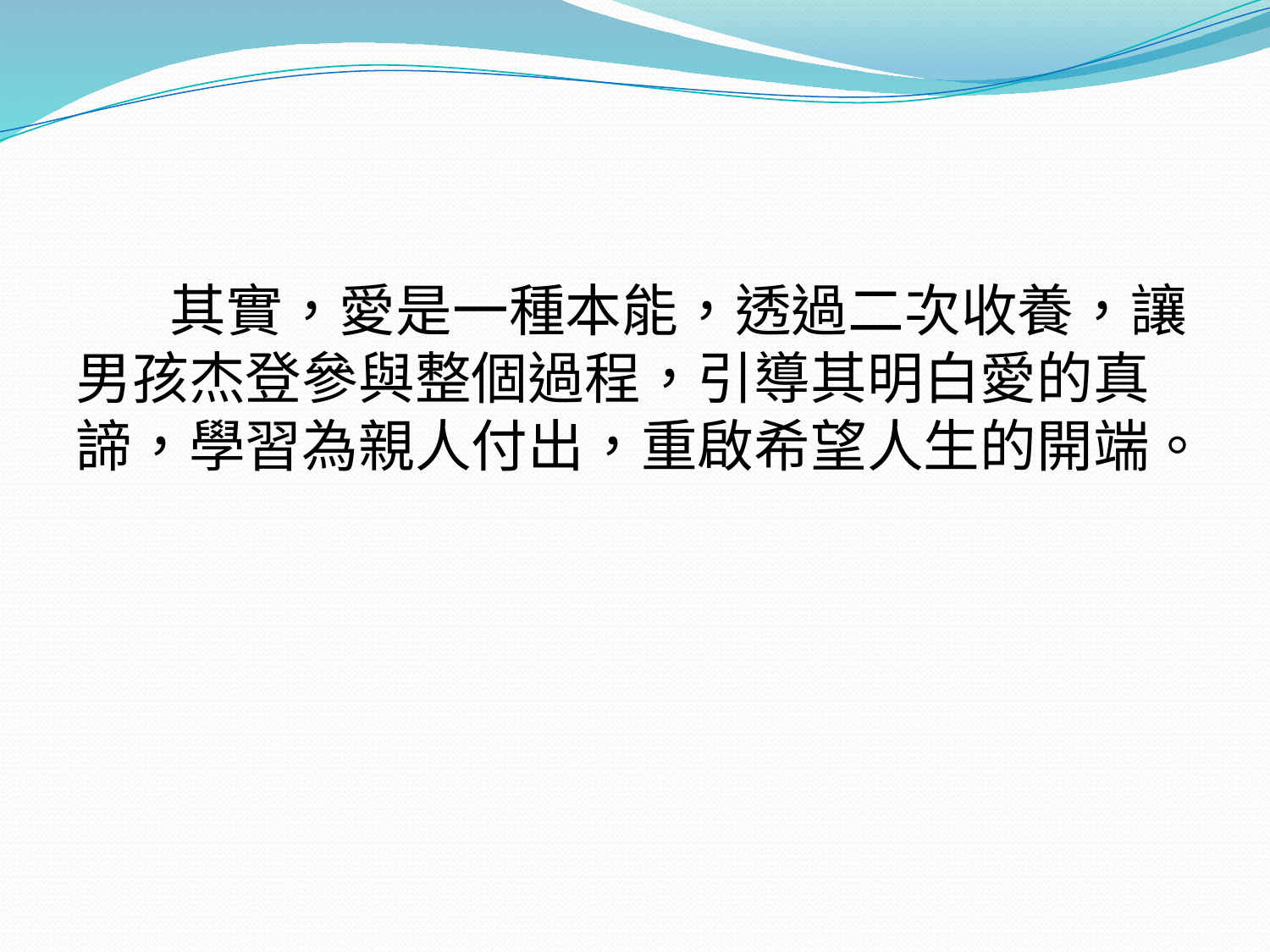

#
        其實，愛是一種本能，透過二次收養，讓男孩杰登參與整個過程，引導其明白愛的真諦，學習為親人付出，重啟希望人生的開端。